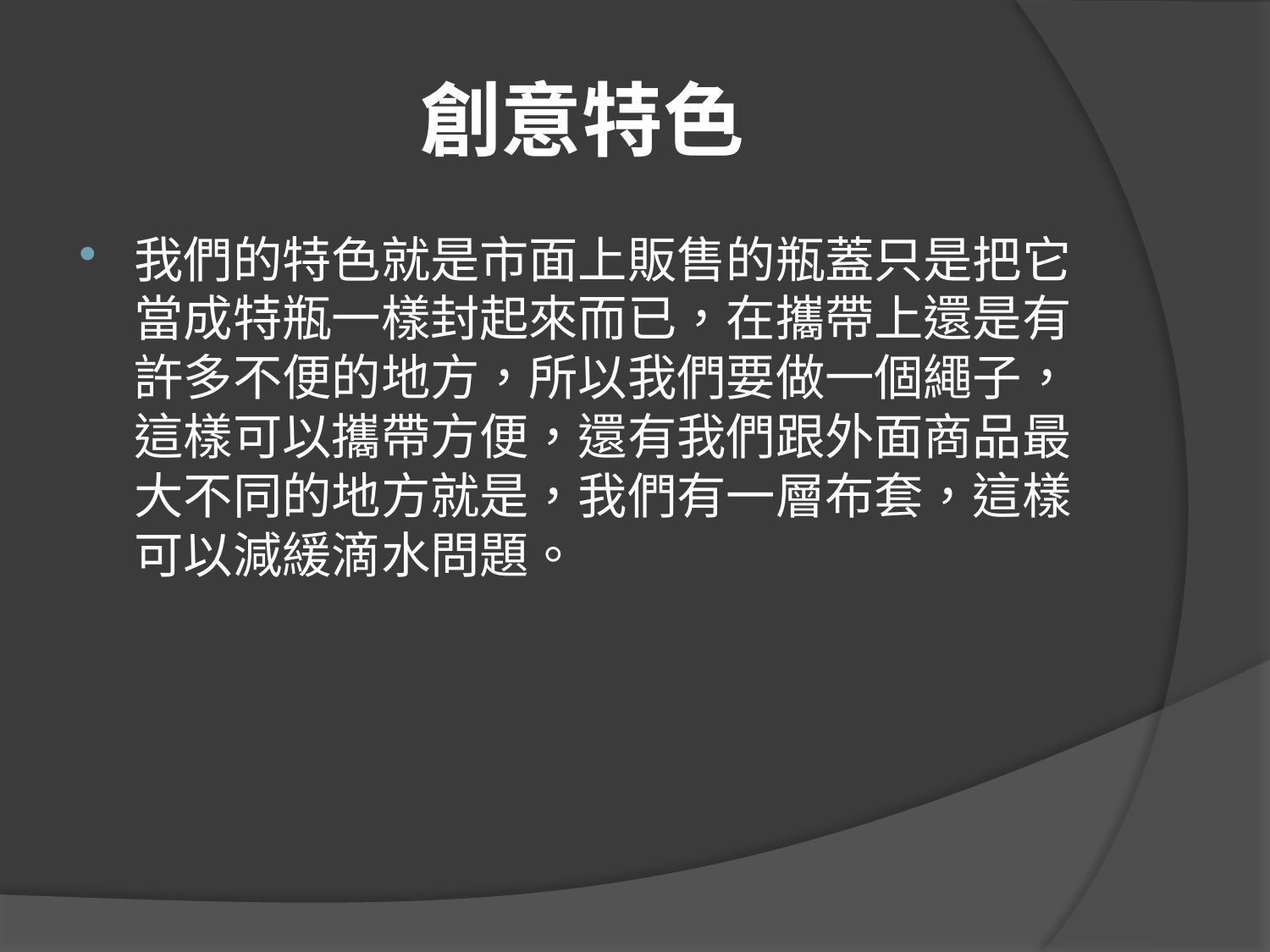

# 創意特色
我們的特色就是市面上販售的瓶蓋只是把它當成特瓶一樣封起來而已，在攜帶上還是有許多不便的地方，所以我們要做一個繩子，這樣可以攜帶方便，還有我們跟外面商品最大不同的地方就是，我們有一層布套，這樣可以減緩滴水問題。